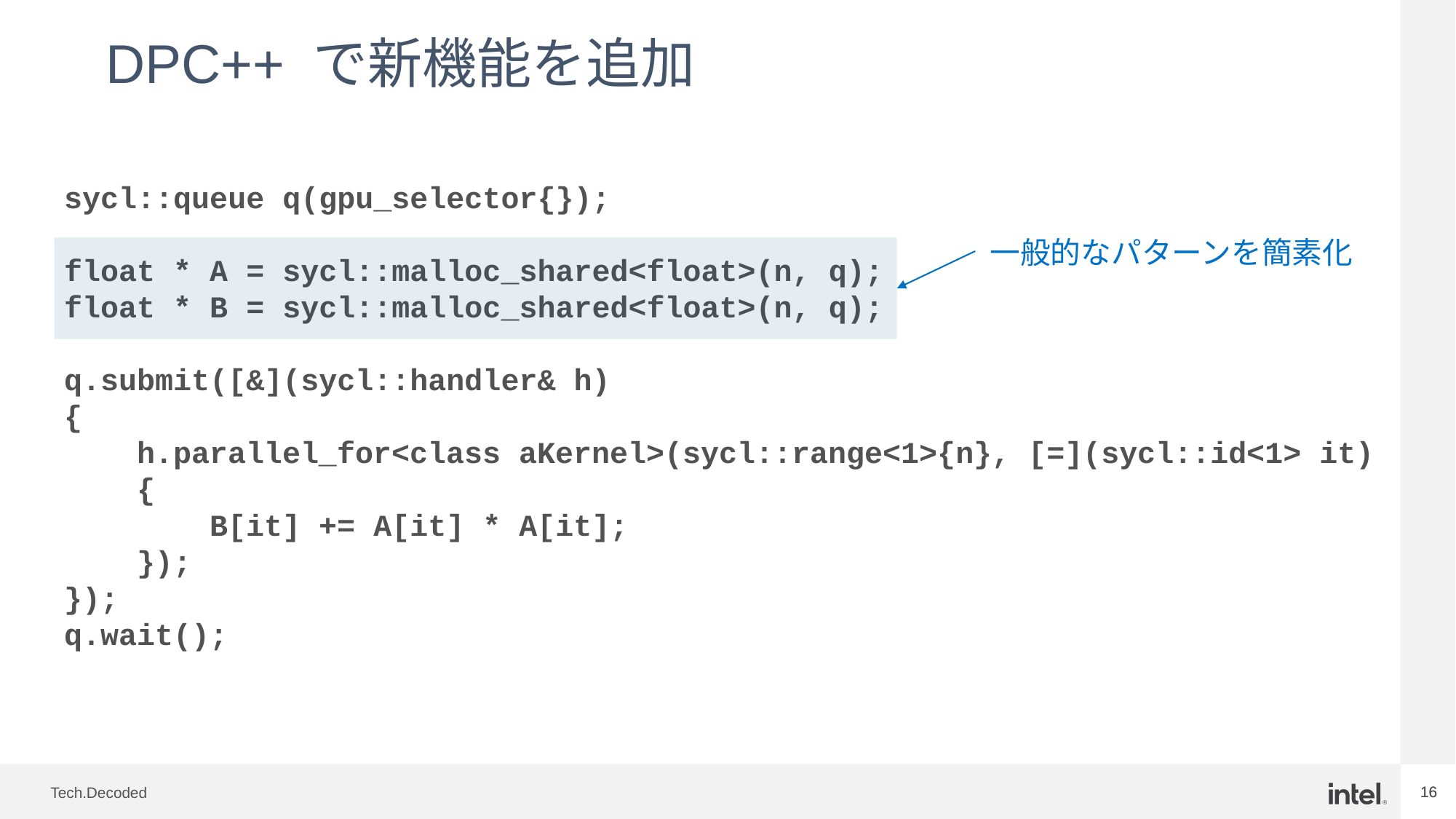

DPC++ で新機能を追加
sycl::queue q(gpu_selector{});

float * A = sycl::malloc_shared<float>(n, q);
float * B = sycl::malloc_shared<float>(n, q);

q.submit([&](sycl::handler& h)
{
    h.parallel_for<class aKernel>(sycl::range<1>{n}, [=](sycl::id<1> it)
    {
        B[it] += A[it] * A[it];
    });
});
q.wait();
一般的なパターンを簡素化